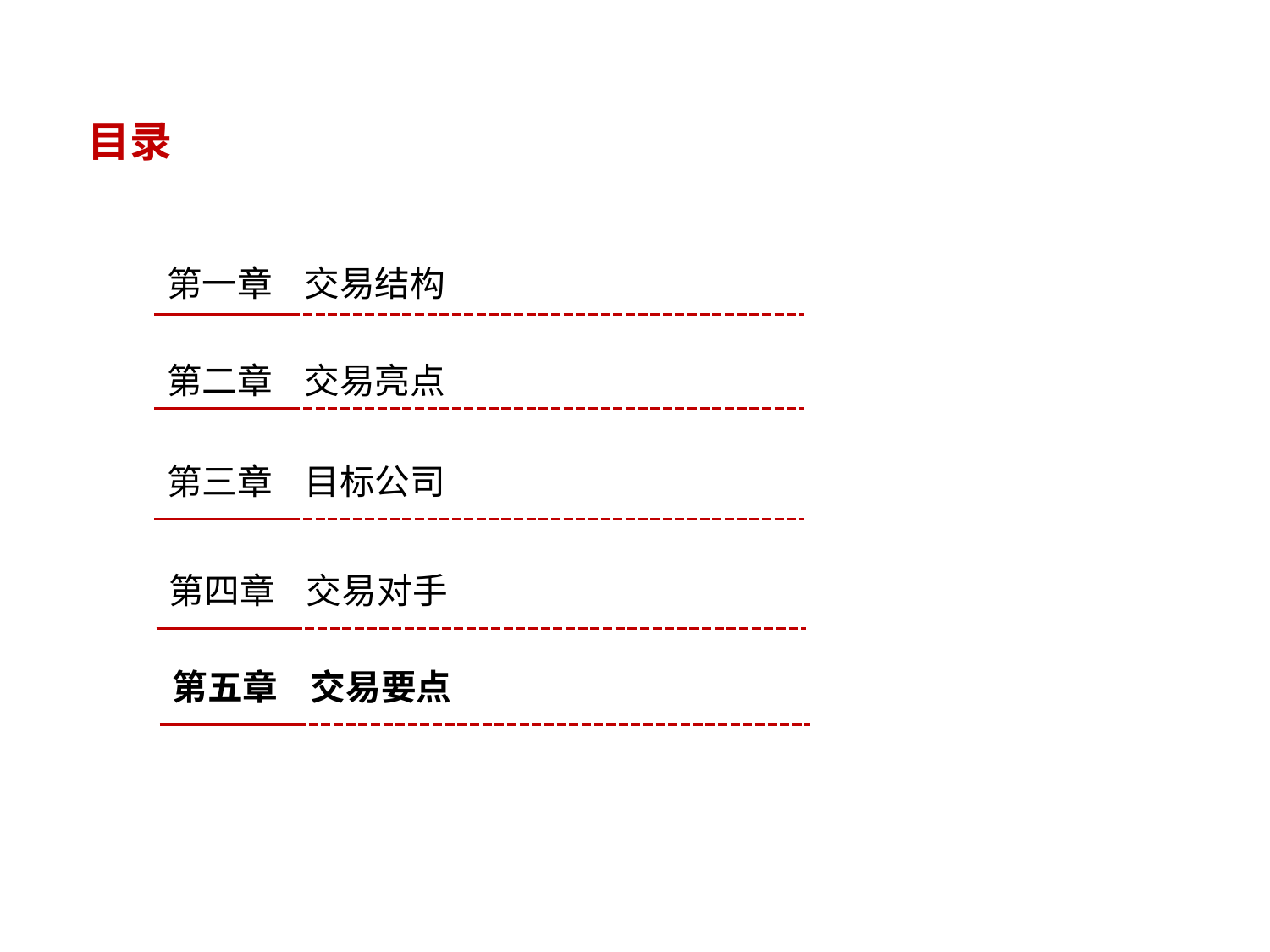

# 目录
第一章    交易结构
第二章    交易亮点
第三章    目标公司
第四章    交易对手
第五章    交易要点